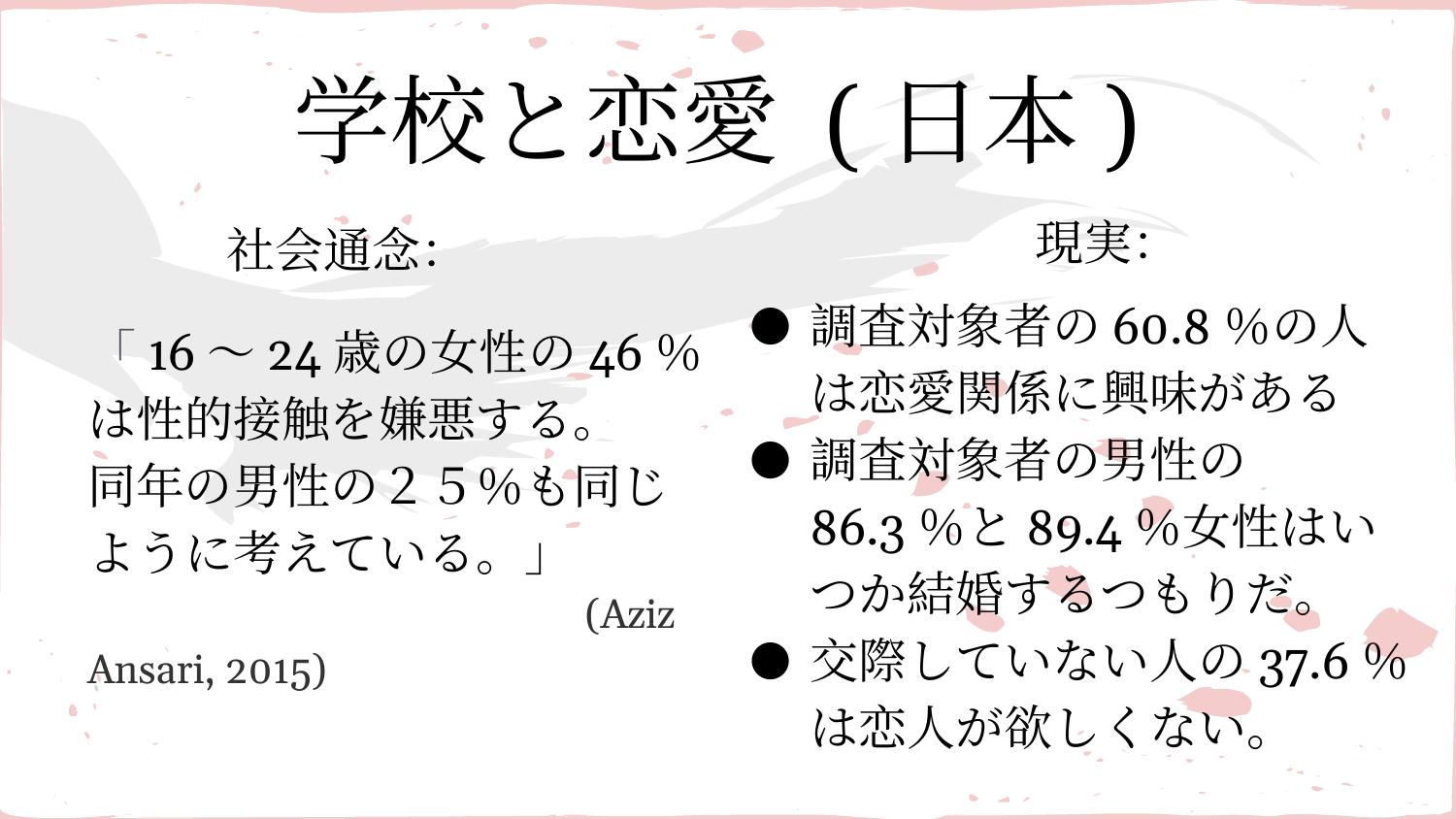

# 学校と恋愛 (日本)
現実：
社会通念：
調査対象者の60.8％の人は恋愛関係に興味がある
調査対象者の男性の86.3％と89.4％女性はいつか結婚するつもりだ。
交際していない人の37.6％は恋人が欲しくない。

「16～24歳の女性の46％は性的接触を嫌悪する。
同年の男性の２５％も同じように考えている。」
			       (Aziz Ansari, 2015)